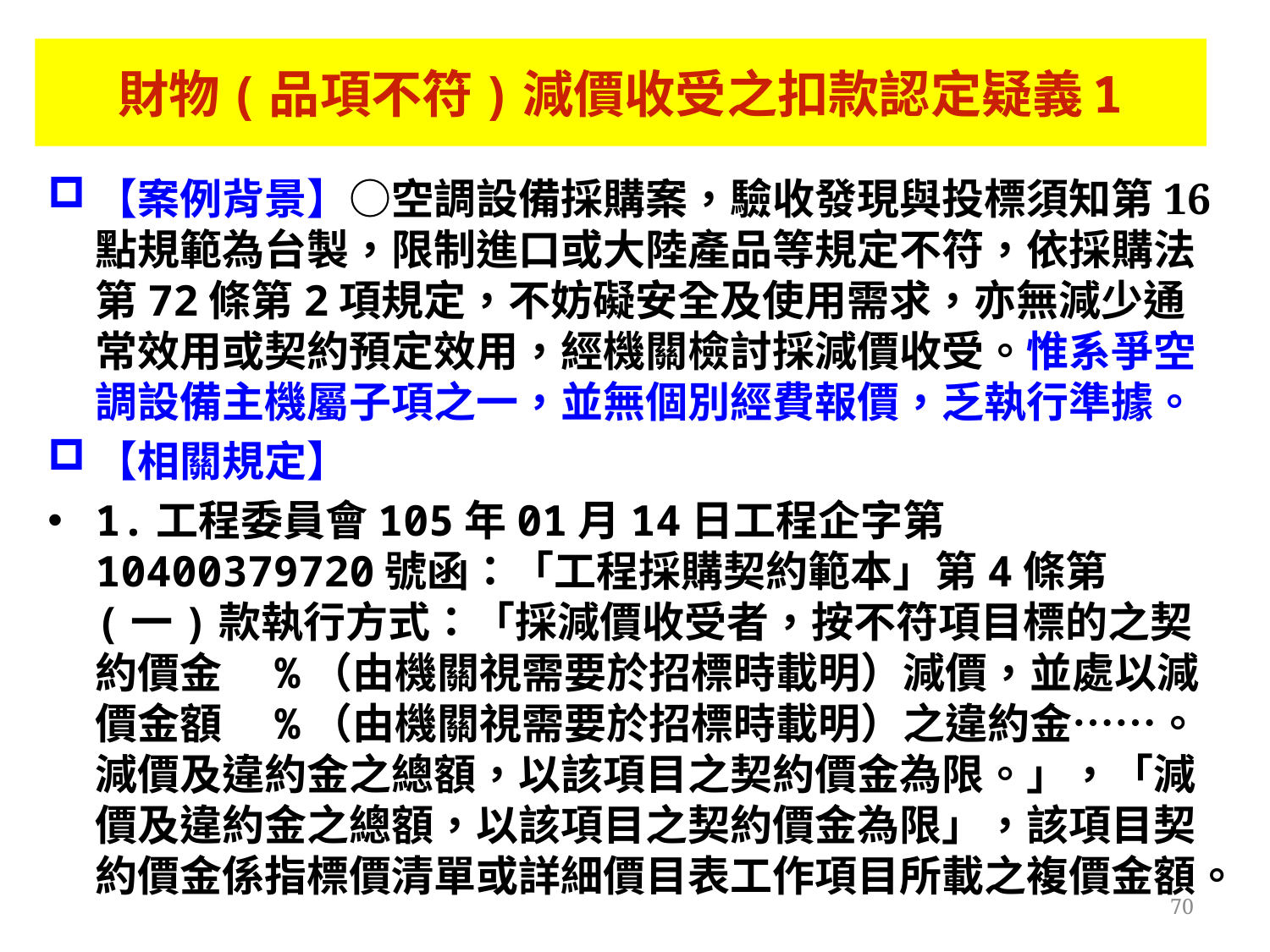

財物(品項不符)減價收受之扣款認定疑義1
【案例背景】○空調設備採購案，驗收發現與投標須知第16點規範為台製，限制進口或大陸產品等規定不符，依採購法第72條第2項規定，不妨礙安全及使用需求，亦無減少通常效用或契約預定效用，經機關檢討採減價收受。惟系爭空調設備主機屬子項之一，並無個別經費報價，乏執行準據。
【相關規定】
1.工程委員會105年01月14日工程企字第10400379720號函：「工程採購契約範本」第4條第(一)款執行方式：「採減價收受者，按不符項目標的之契約價金　%（由機關視需要於招標時載明）減價，並處以減價金額　%（由機關視需要於招標時載明）之違約金……。減價及違約金之總額，以該項目之契約價金為限。」，「減價及違約金之總額，以該項目之契約價金為限」，該項目契約價金係指標價清單或詳細價目表工作項目所載之複價金額。

70